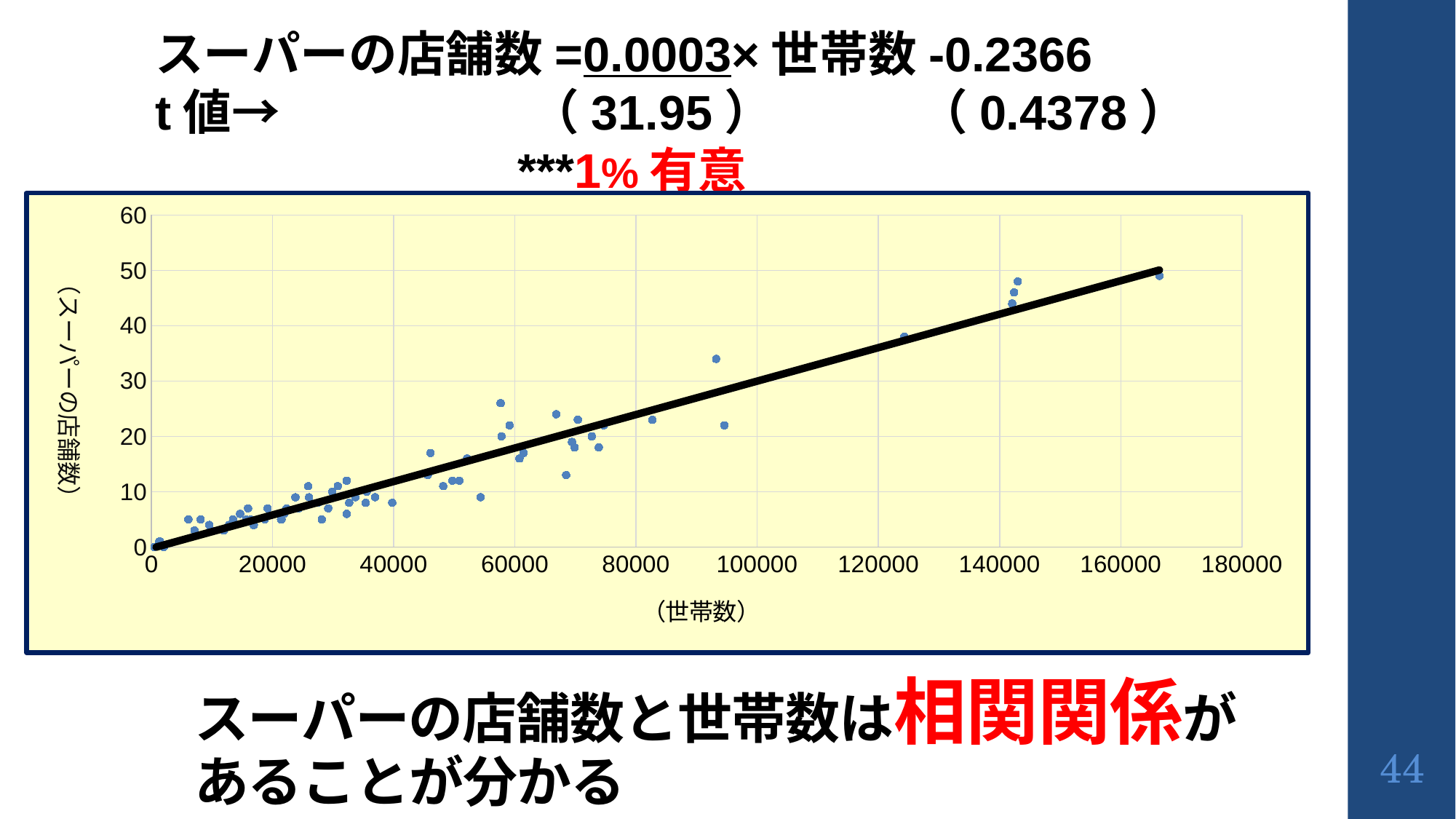

スーパーの店舗数=0.0003×世帯数-0.2366
t値→		　（31.95）　   	（0.4378）
　　　　　　 　***1%有意

### Chart

| Category | スーパー数 |
|---|---|
# スーパーの店舗数と世帯数は相関関係が
あることが分かる
44